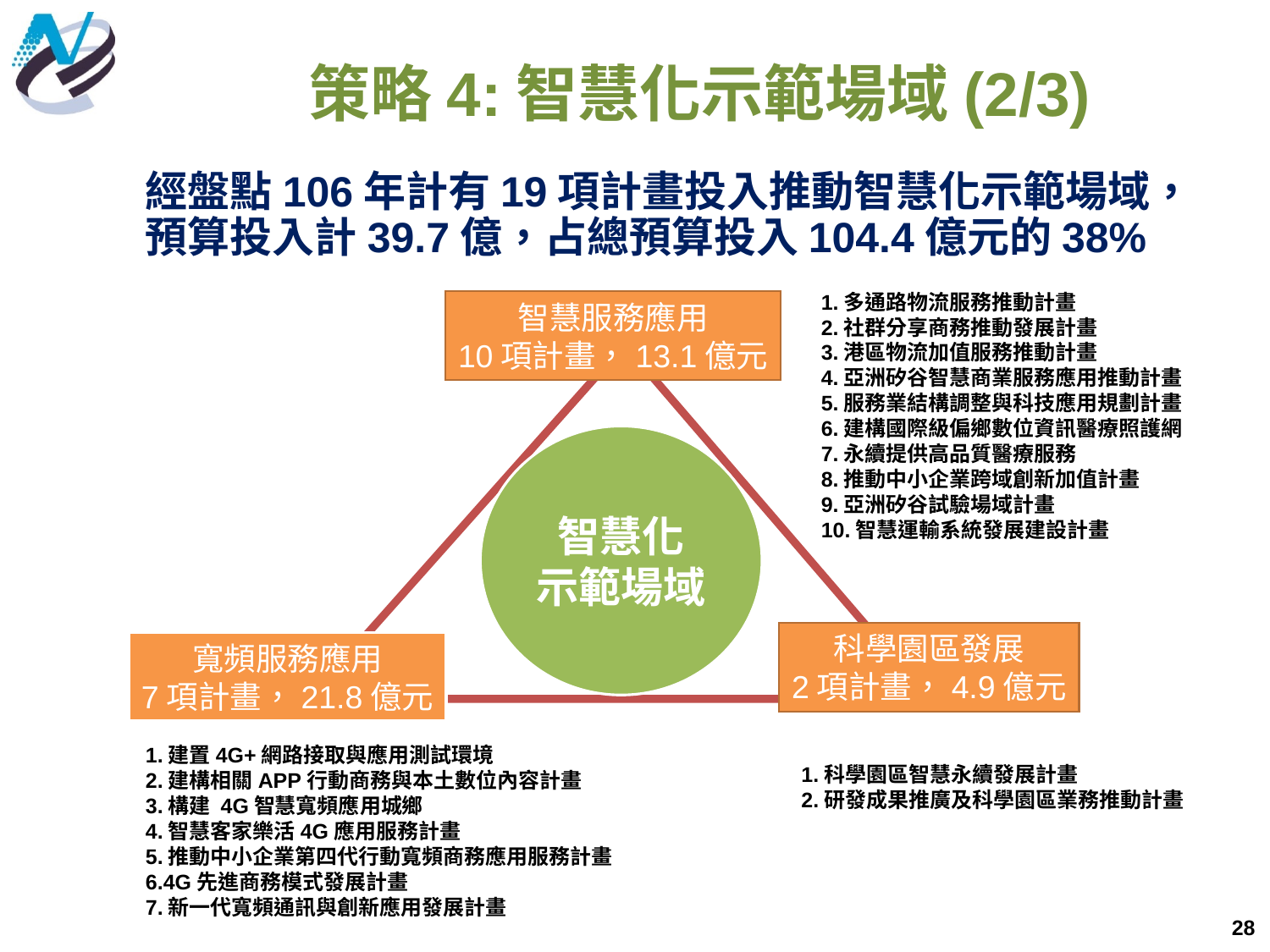

# 策略4:智慧化示範場域(2/3)
經盤點106年計有19項計畫投入推動智慧化示範場域，預算投入計39.7億，占總預算投入104.4億元的38%
1.多通路物流服務推動計畫
2.社群分享商務推動發展計畫
3.港區物流加值服務推動計畫
4.亞洲矽谷智慧商業服務應用推動計畫
5.服務業結構調整與科技應用規劃計畫
6.建構國際級偏鄉數位資訊醫療照護網
7.永續提供高品質醫療服務
8.推動中小企業跨域創新加值計畫
9.亞洲矽谷試驗場域計畫
10.智慧運輸系統發展建設計畫
智慧服務應用
10項計畫，13.1億元

智慧化
示範場域
科學園區發展
2項計畫，4.9億元
寬頻服務應用
7項計畫，21.8億元
1.建置4G+網路接取與應用測試環境
2.建構相關APP行動商務與本土數位內容計畫
3.構建 4G智慧寬頻應用城鄉
4.智慧客家樂活4G應用服務計畫
5.推動中小企業第四代行動寬頻商務應用服務計畫
6.4G先進商務模式發展計畫
7.新一代寬頻通訊與創新應用發展計畫
1.科學園區智慧永續發展計畫
2.研發成果推廣及科學園區業務推動計畫
28